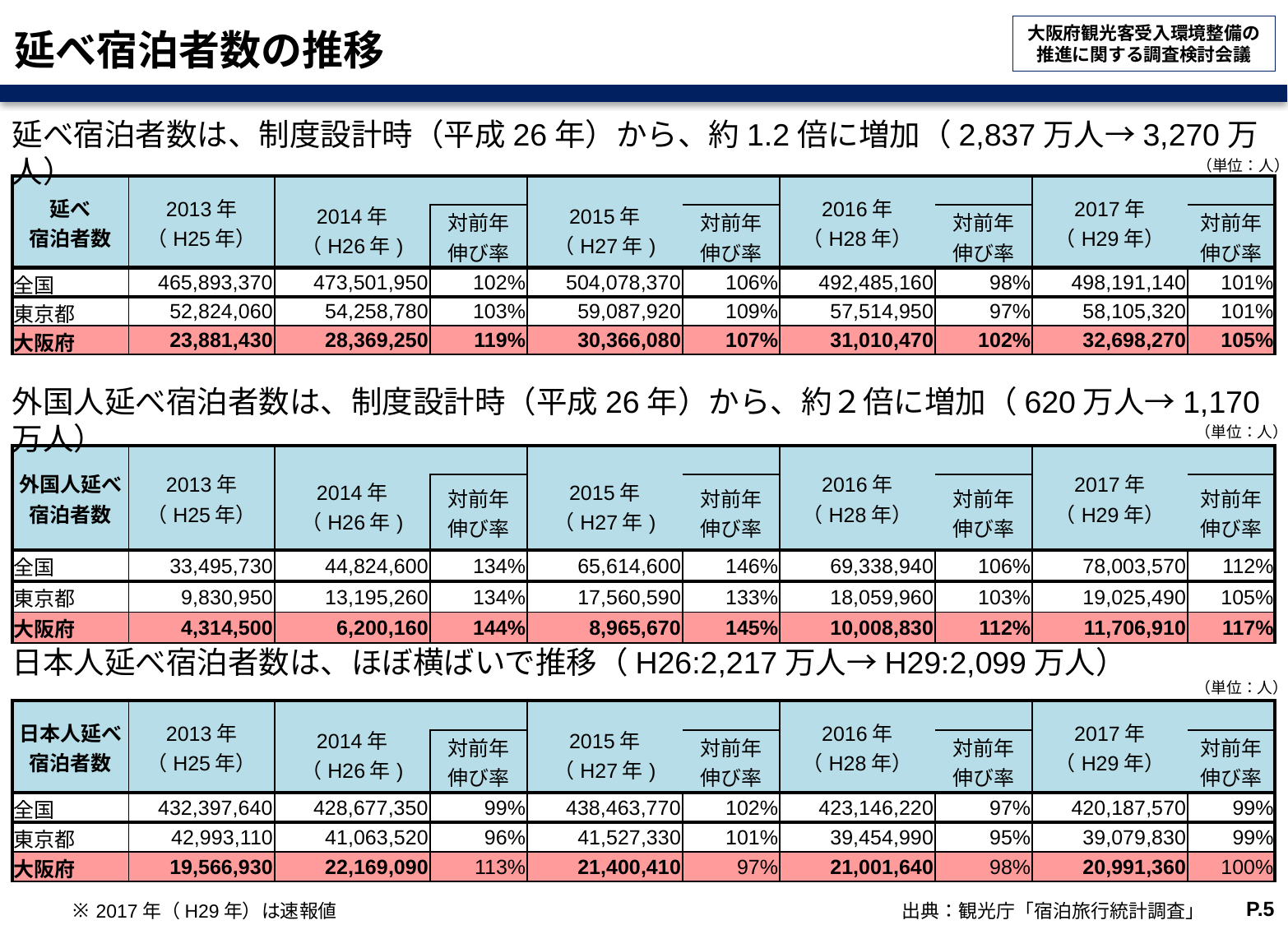

# 延べ宿泊者数の推移
延べ宿泊者数は、制度設計時（平成26年）から、約1.2倍に増加（2,837万人→3,270万人）
（単位：人）
| 延べ 宿泊者数 | 2013年 （H25年） | 2014年 （H26年) |  | 2015年 （H27年) |  | 2016年 （H28年） |  | 2017年 （H29年） |  |
| --- | --- | --- | --- | --- | --- | --- | --- | --- | --- |
|  |  |  | 対前年 伸び率 |  | 対前年 伸び率 |  | 対前年 伸び率 |  | 対前年 伸び率 |
| 全国 | 465,893,370 | 473,501,950 | 102% | 504,078,370 | 106% | 492,485,160 | 98% | 498,191,140 | 101% |
| 東京都 | 52,824,060 | 54,258,780 | 103% | 59,087,920 | 109% | 57,514,950 | 97% | 58,105,320 | 101% |
| 大阪府 | 23,881,430 | 28,369,250 | 119% | 30,366,080 | 107% | 31,010,470 | 102% | 32,698,270 | 105% |
外国人延べ宿泊者数は、制度設計時（平成26年）から、約２倍に増加（620万人→1,170万人）
（単位：人）
| 外国人延べ宿泊者数 | 2013年 （H25年） | 2014年 （H26年) |  | 2015年 （H27年) |  | 2016年 （H28年） |  | 2017年 （H29年） |  |
| --- | --- | --- | --- | --- | --- | --- | --- | --- | --- |
|  |  |  | 対前年 伸び率 |  | 対前年 伸び率 |  | 対前年 伸び率 |  | 対前年 伸び率 |
| 全国 | 33,495,730 | 44,824,600 | 134% | 65,614,600 | 146% | 69,338,940 | 106% | 78,003,570 | 112% |
| 東京都 | 9,830,950 | 13,195,260 | 134% | 17,560,590 | 133% | 18,059,960 | 103% | 19,025,490 | 105% |
| 大阪府 | 4,314,500 | 6,200,160 | 144% | 8,965,670 | 145% | 10,008,830 | 112% | 11,706,910 | 117% |
日本人延べ宿泊者数は、ほぼ横ばいで推移（H26:2,217万人→H29:2,099万人）
（単位：人）
| 日本人延べ宿泊者数 | 2013年 （H25年） | 2014年 （H26年) |  | 2015年 （H27年) |  | 2016年 （H28年） |  | 2017年 （H29年） |  |
| --- | --- | --- | --- | --- | --- | --- | --- | --- | --- |
|  |  |  | 対前年 伸び率 |  | 対前年 伸び率 |  | 対前年 伸び率 |  | 対前年 伸び率 |
| 全国 | 432,397,640 | 428,677,350 | 99% | 438,463,770 | 102% | 423,146,220 | 97% | 420,187,570 | 99% |
| 東京都 | 42,993,110 | 41,063,520 | 96% | 41,527,330 | 101% | 39,454,990 | 95% | 39,079,830 | 99% |
| 大阪府 | 19,566,930 | 22,169,090 | 113% | 21,400,410 | 97% | 21,001,640 | 98% | 20,991,360 | 100% |
P.5
2017年（H29年）は速報値
出典：観光庁「宿泊旅行統計調査」